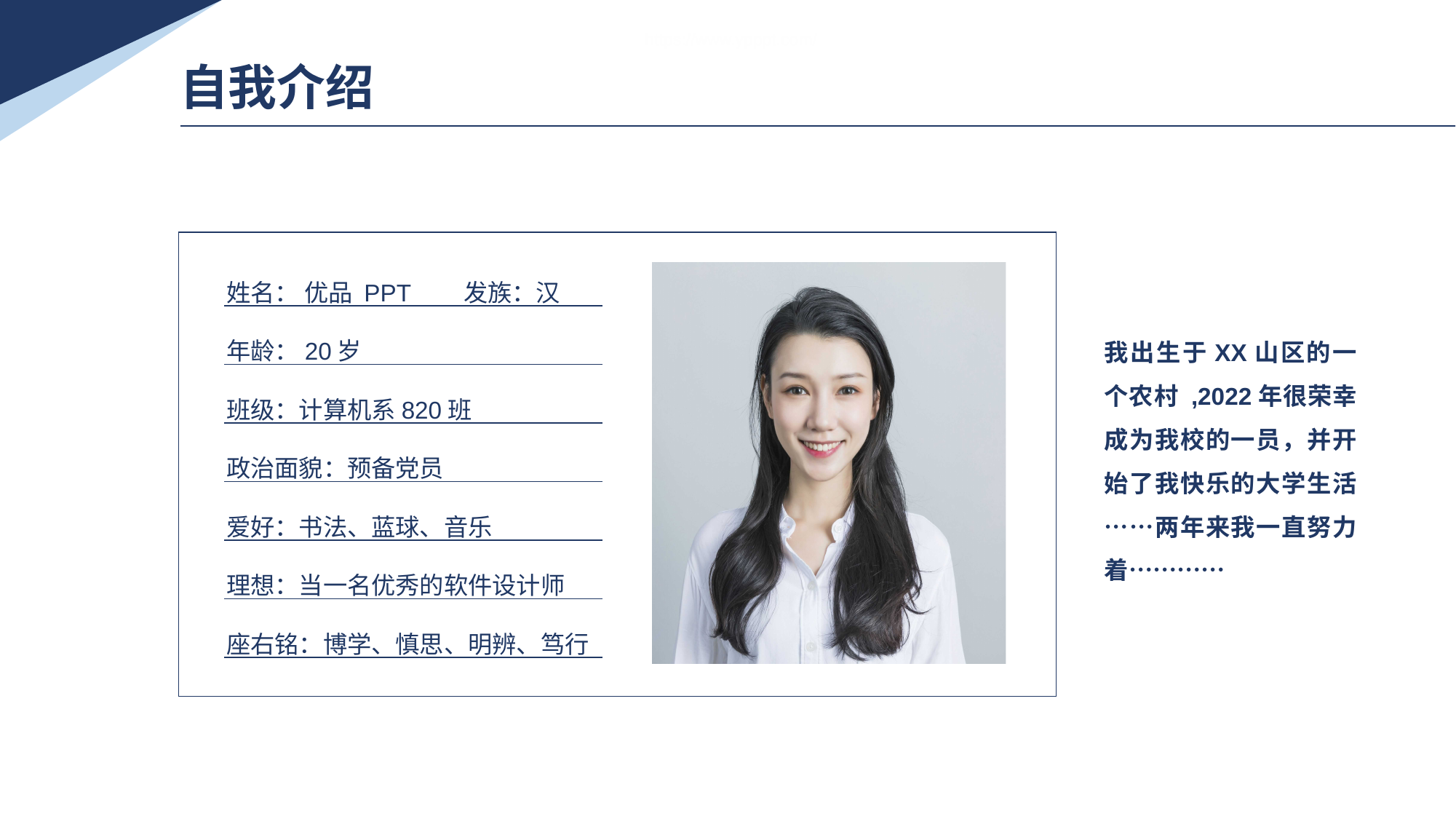

https://www.ypppt.com/
自我介绍

姓名： 优品 PPT       发族：汉
年龄：20岁
班级：计算机系820班
政治面貌：预备党员
爱好：书法、蓝球、音乐
理想：当一名优秀的软件设计师
座右铭：博学、慎思、明辨、笃行

我出生于XX山区的一个农村 ,2022年很荣幸成为我校的一员，并开始了我快乐的大学生活……两年来我一直努力着…………